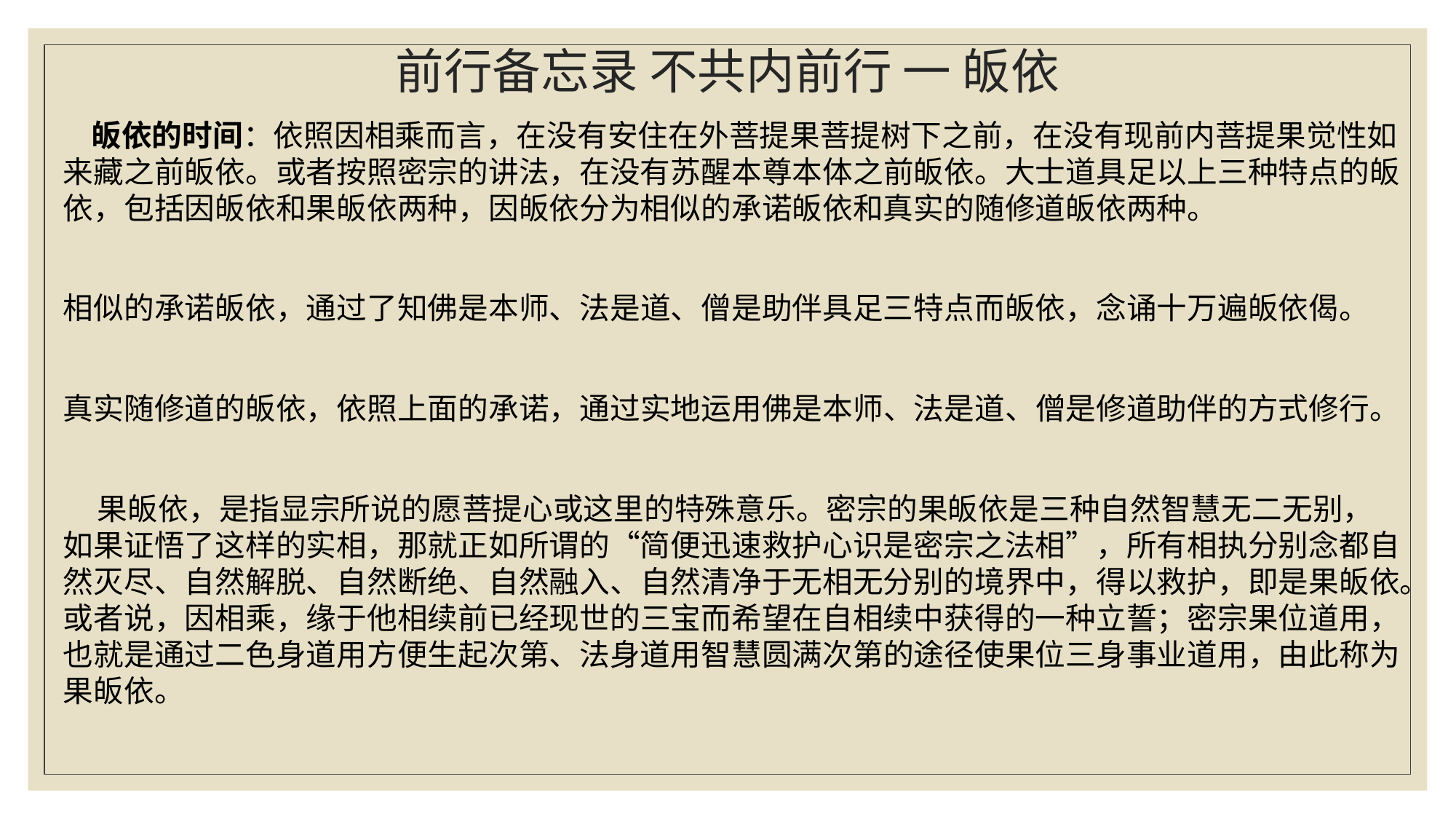

# 前行备忘录 不共内前行 一 皈依
   皈依的时间：依照因相乘而言，在没有安住在外菩提果菩提树下之前，在没有现前内菩提果觉性如来藏之前皈依。或者按照密宗的讲法，在没有苏醒本尊本体之前皈依。大士道具足以上三种特点的皈依，包括因皈依和果皈依两种，因皈依分为相似的承诺皈依和真实的随修道皈依两种。

相似的承诺皈依，通过了知佛是本师、法是道、僧是助伴具足三特点而皈依，念诵十万遍皈依偈。

真实随修道的皈依，依照上面的承诺，通过实地运用佛是本师、法是道、僧是修道助伴的方式修行。

    果皈依，是指显宗所说的愿菩提心或这里的特殊意乐。密宗的果皈依是三种自然智慧无二无别，如果证悟了这样的实相，那就正如所谓的“简便迅速救护心识是密宗之法相”，所有相执分别念都自然灭尽、自然解脱、自然断绝、自然融入、自然清净于无相无分别的境界中，得以救护，即是果皈依。或者说，因相乘，缘于他相续前已经现世的三宝而希望在自相续中获得的一种立誓；密宗果位道用，也就是通过二色身道用方便生起次第、法身道用智慧圆满次第的途径使果位三身事业道用，由此称为果皈依。